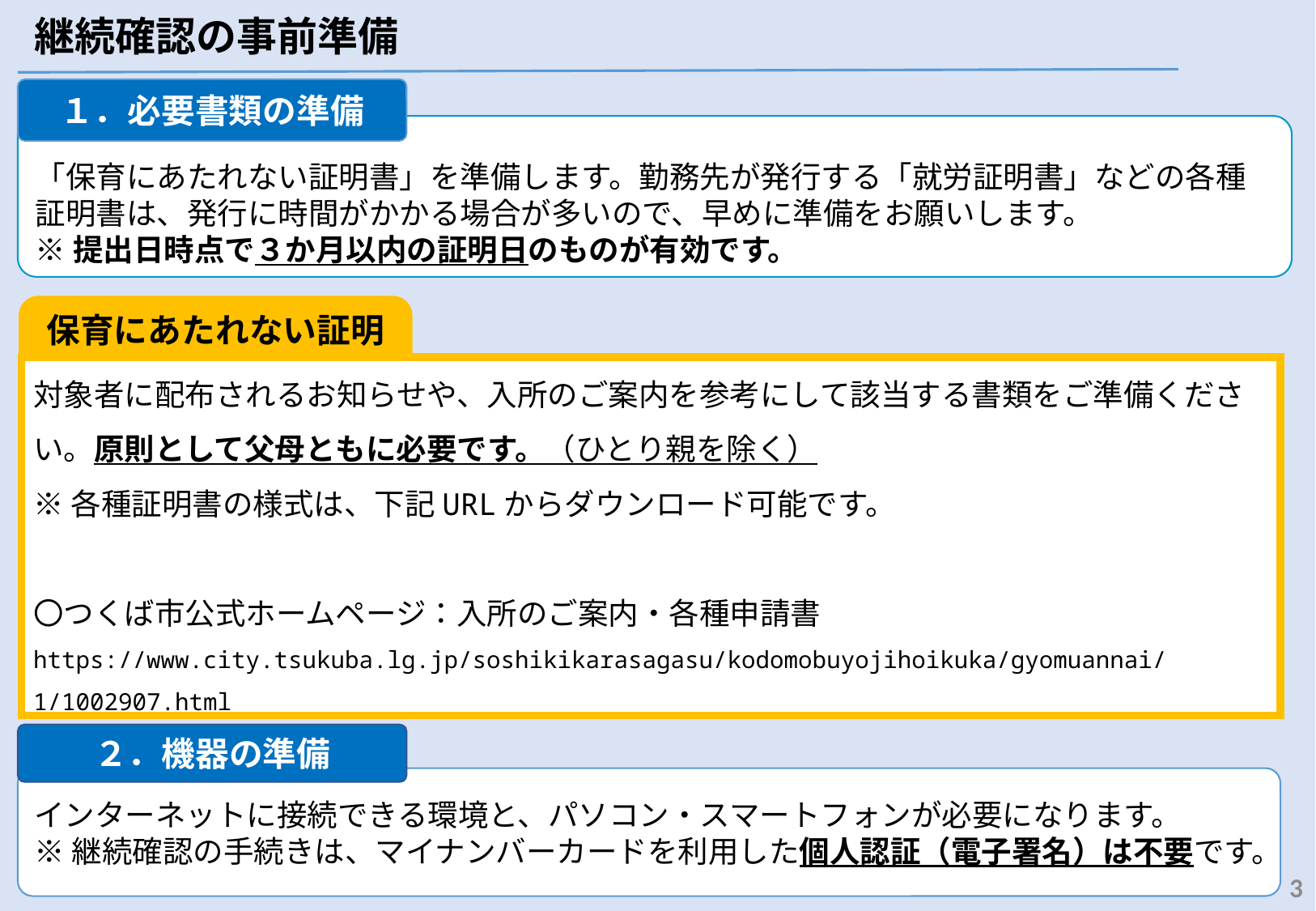

継続確認の事前準備
１．必要書類の準備

「保育にあたれない証明書」を準備します。勤務先が発行する「就労証明書」などの各種証明書は、発行に時間がかかる場合が多いので、早めに準備をお願いします。
※提出日時点で３か月以内の証明日のものが有効です。
保育にあたれない証明書
対象者に配布されるお知らせや、入所のご案内を参考にして該当する書類をご準備ください。原則として父母ともに必要です。（ひとり親を除く）
※各種証明書の様式は、下記URLからダウンロード可能です。

〇つくば市公式ホームページ：入所のご案内・各種申請書
https://www.city.tsukuba.lg.jp/soshikikarasagasu/kodomobuyojihoikuka/gyomuannai/1/1002907.html
２．機器の準備
インターネットに接続できる環境と、パソコン・スマートフォンが必要になります。
※継続確認の手続きは、マイナンバーカードを利用した個人認証（電子署名）は不要です。
3